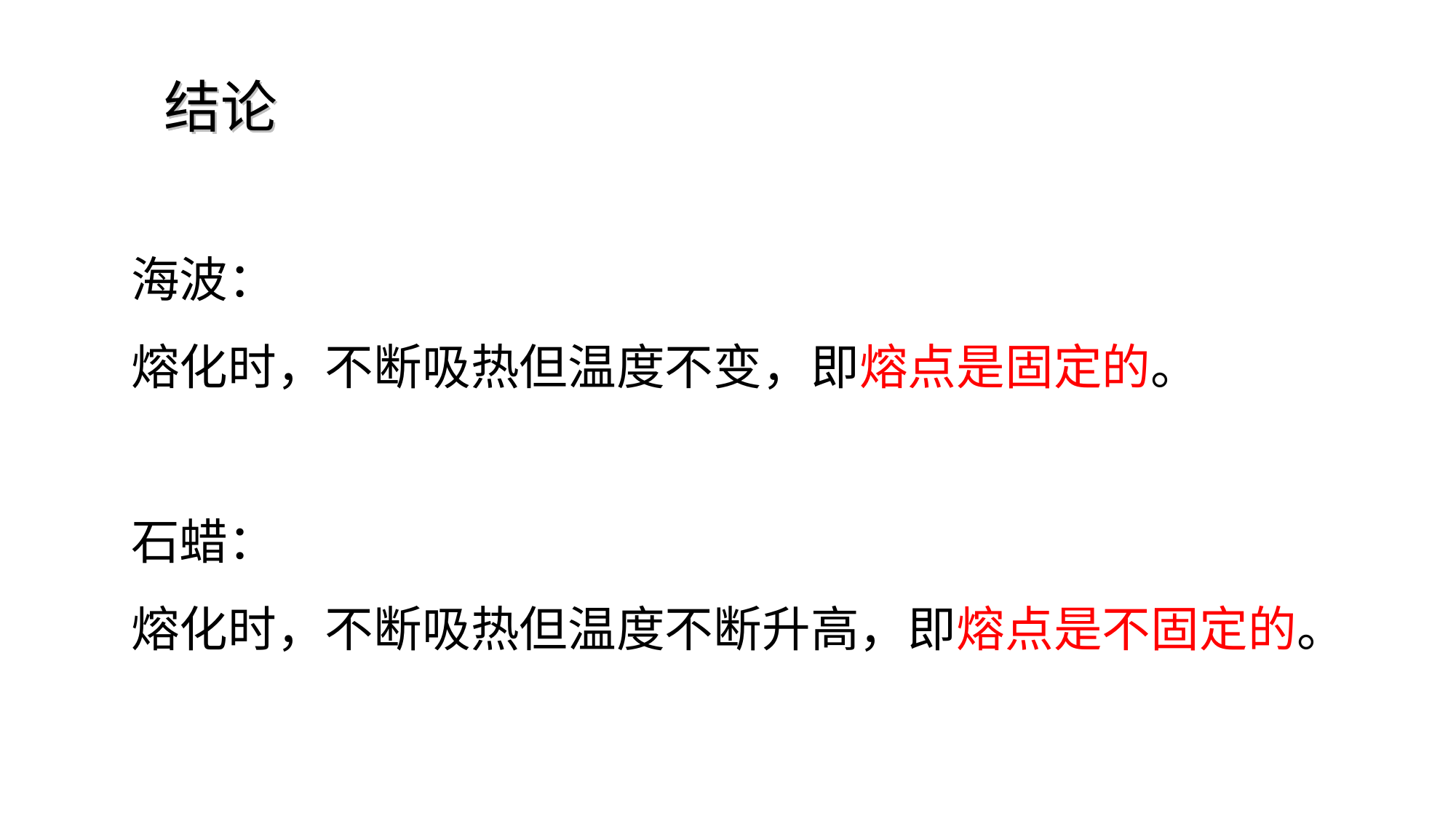

结论
海波：
熔化时，不断吸热但温度不变，即熔点是固定的。

石蜡：
熔化时，不断吸热但温度不断升高，即熔点是不固定的。